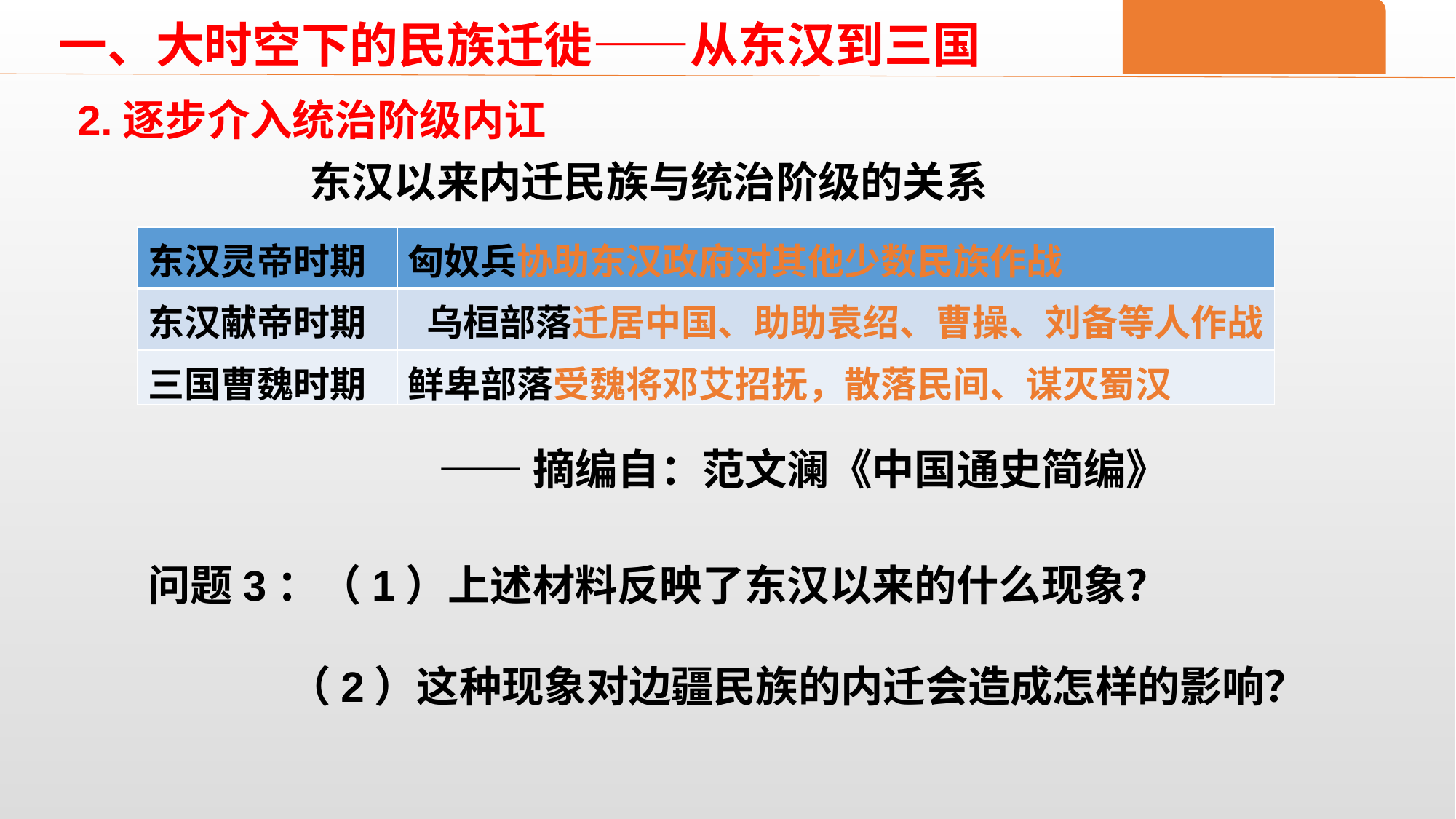

一、大时空下的民族迁徙——从东汉到三国
2.逐步介入统治阶级内讧
东汉以来内迁民族与统治阶级的关系
| 东汉灵帝时期 | 匈奴兵协助东汉政府对其他少数民族作战 |
| --- | --- |
| 东汉献帝时期 | 乌桓部落迁居中国、助助袁绍、曹操、刘备等人作战 |
| 三国曹魏时期 | 鲜卑部落受魏将邓艾招抚，散落民间、谋灭蜀汉 |
——摘编自：范文澜《中国通史简编》
问题3：（1）上述材料反映了东汉以来的什么现象？
  （2）这种现象对边疆民族的内迁会造成怎样的影响？